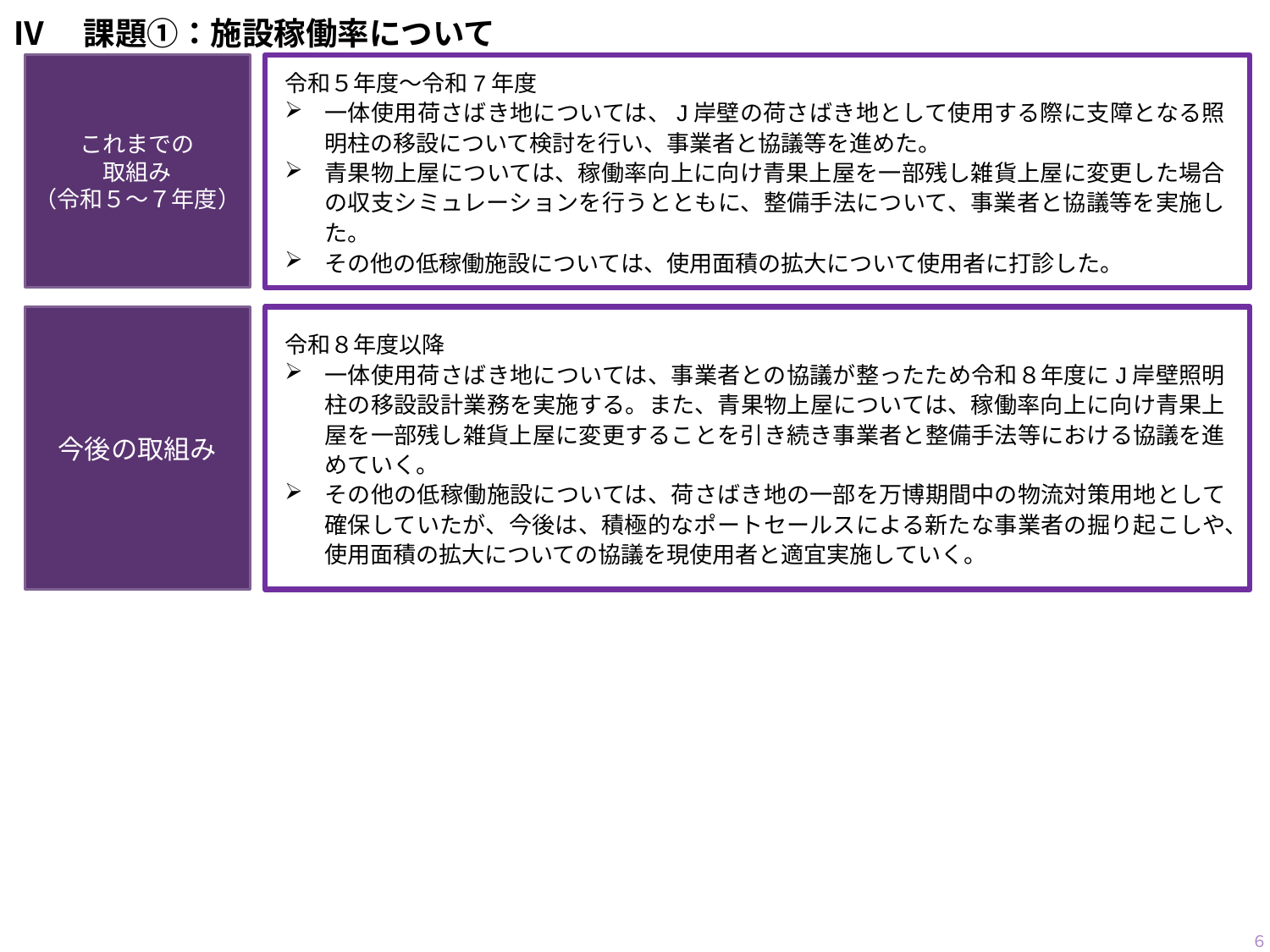

Ⅳ　課題①：施設稼働率について
令和５年度～令和7年度
一体使用荷さばき地については、J岸壁の荷さばき地として使用する際に支障となる照明柱の移設について検討を行い、事業者と協議等を進めた。
青果物上屋については、稼働率向上に向け青果上屋を一部残し雑貨上屋に変更した場合の収支シミュレーションを行うとともに、整備手法について、事業者と協議等を実施した。
その他の低稼働施設については、使用面積の拡大について使用者に打診した。
これまでの
取組み
（令和５～７年度）
今後の取組み
令和８年度以降
一体使用荷さばき地については、事業者との協議が整ったため令和８年度にJ岸壁照明柱の移設設計業務を実施する。また、青果物上屋については、稼働率向上に向け青果上屋を一部残し雑貨上屋に変更することを引き続き事業者と整備手法等における協議を進めていく。
その他の低稼働施設については、荷さばき地の一部を万博期間中の物流対策用地として確保していたが、今後は、積極的なポートセールスによる新たな事業者の掘り起こしや、使用面積の拡大についての協議を現使用者と適宜実施していく。
６